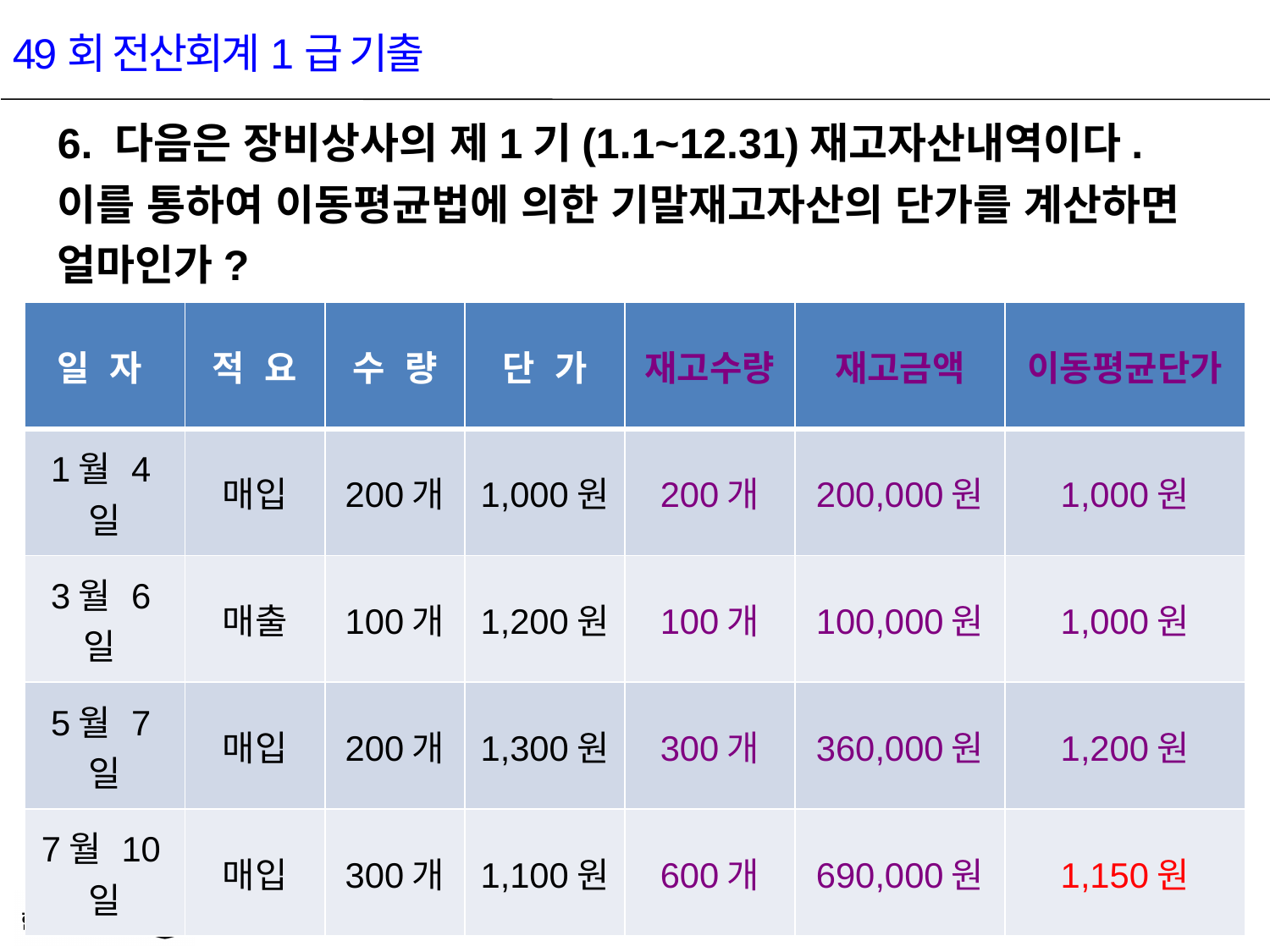

49회 전산회계1급 기출
6. 다음은 장비상사의 제1기(1.1~12.31)재고자산내역이다. 이를 통하여 이동평균법에 의한 기말재고자산의 단가를 계산하면 얼마인가?
| 일 자 | 적 요 | 수 량 | 단 가 | 재고수량 | 재고금액 | 이동평균단가 |
| --- | --- | --- | --- | --- | --- | --- |
| 1월 4일 | 매입 | 200개 | 1,000원 | 200개 | 200,000원 | 1,000원 |
| 3월 6일 | 매출 | 100개 | 1,200원 | 100개 | 100,000원 | 1,000원 |
| 5월 7일 | 매입 | 200개 | 1,300원 | 300개 | 360,000원 | 1,200원 |
| 7월 10일 | 매입 | 300개 | 1,100원 | 600개 | 690,000원 | 1,150원 |
24